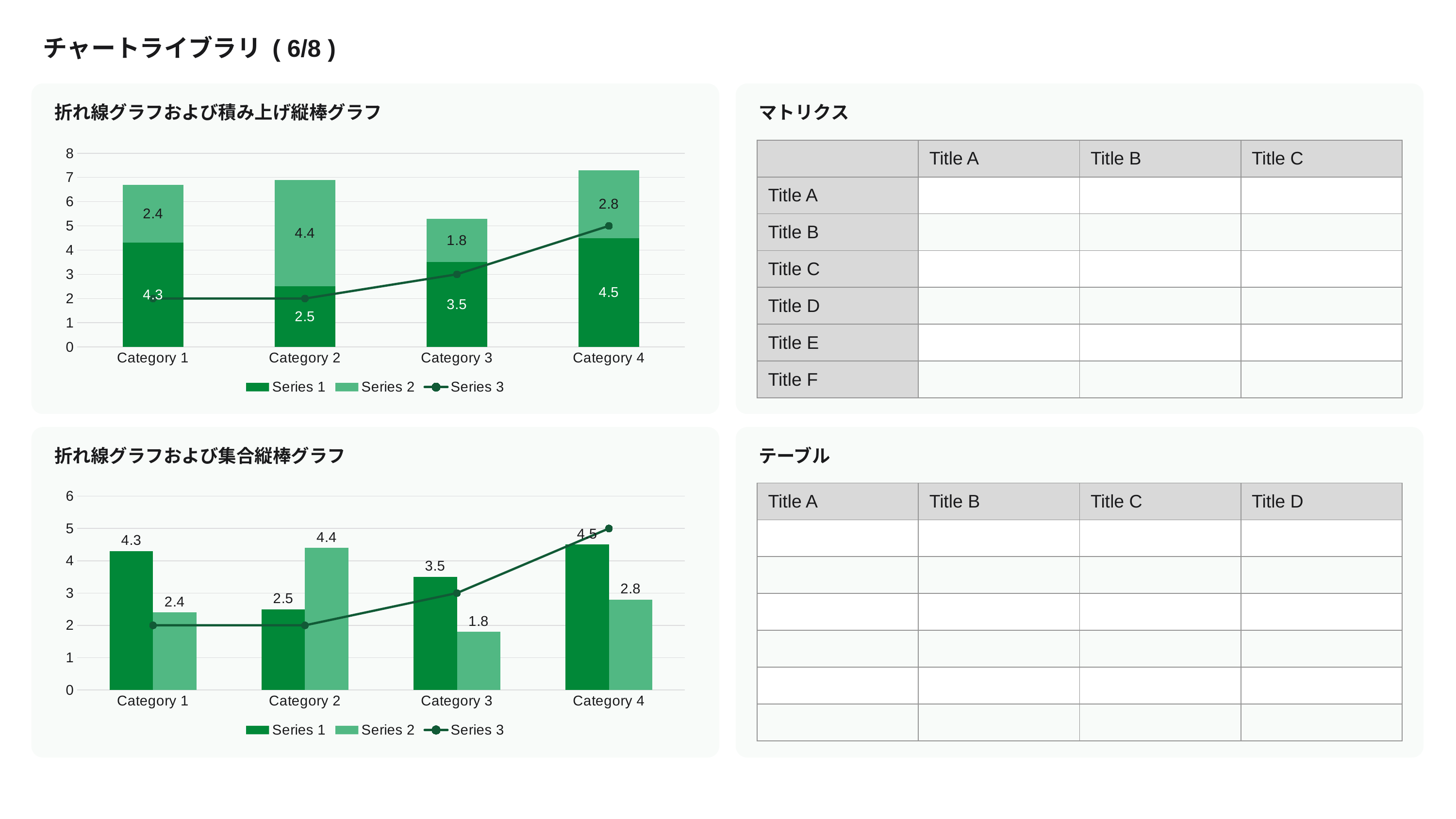

チャートライブラリ ( 6/8 )
折れ線グラフおよび積み上げ縦棒グラフ

マトリクス

### Chart

| Category | Series 1 | Series 2 | Series 3 |
|---|---|---|---|
| Category 1 | 4.3 | 2.4 | 2.0 |
| Category 2 | 2.5 | 4.4 | 2.0 |
| Category 3 | 3.5 | 1.8 | 3.0 |
| Category 4 | 4.5 | 2.8 | 5.0 |
|  | Title A | Title B | Title C |
| --- | --- | --- | --- |
| Title A |  |  |  |
| Title B |  |  |  |
| Title C |  |  |  |
| Title D |  |  |  |
| Title E |  |  |  |
| Title F |  |  |  |
折れ線グラフおよび集合縦棒グラフ

テーブル

### Chart

| Category | Series 1 | Series 2 | Series 3 |
|---|---|---|---|
| Category 1 | 4.3 | 2.4 | 2.0 |
| Category 2 | 2.5 | 4.4 | 2.0 |
| Category 3 | 3.5 | 1.8 | 3.0 |
| Category 4 | 4.5 | 2.8 | 5.0 |
| Title A | Title B | Title C | Title D |
| --- | --- | --- | --- |
|  |  |  |  |
|  |  |  |  |
|  |  |  |  |
|  |  |  |  |
|  |  |  |  |
|  |  |  |  |